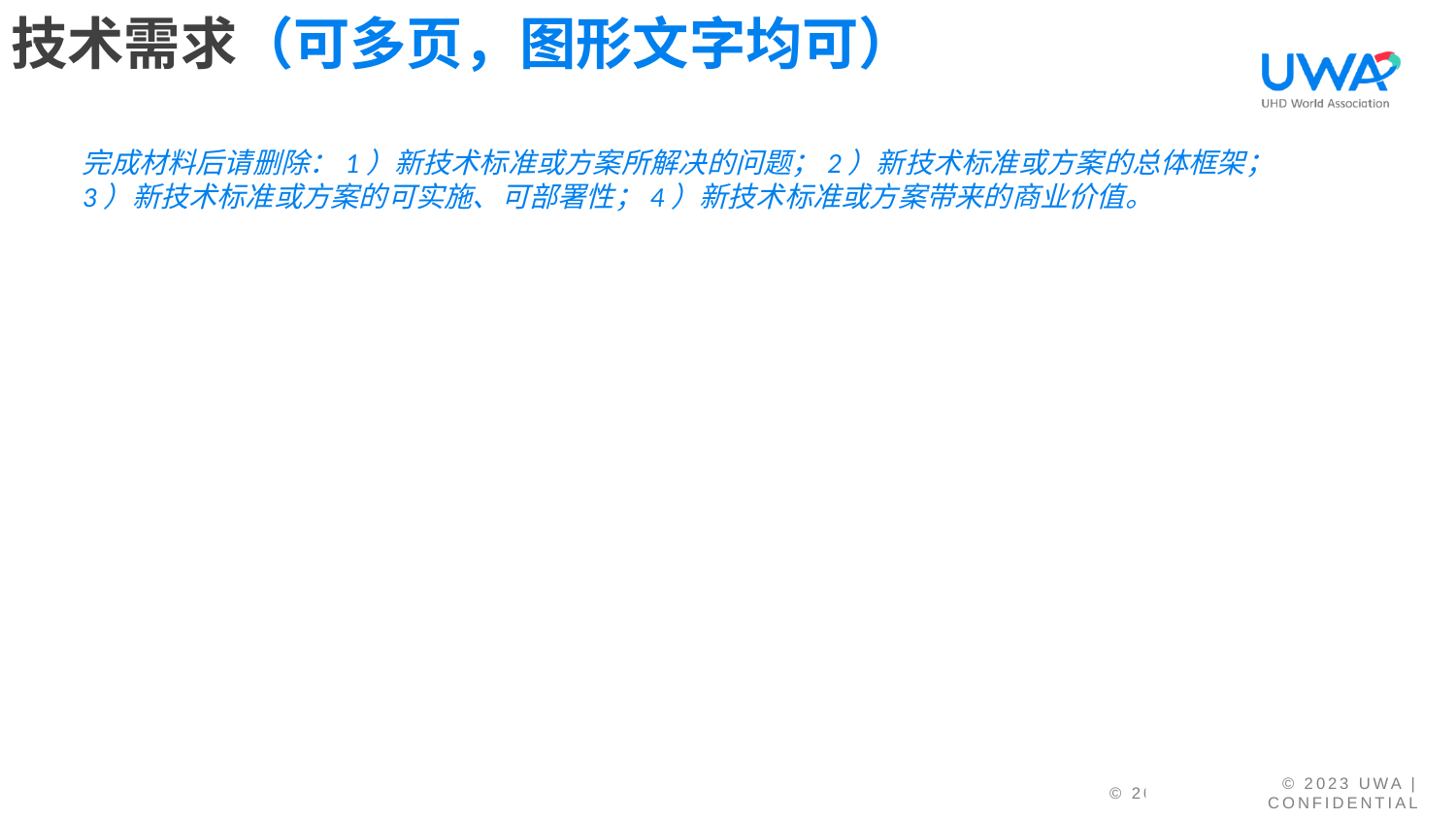

# 技术需求（可多页，图形文字均可）
完成材料后请删除：1）新技术标准或方案所解决的问题；2）新技术标准或方案的总体框架；3）新技术标准或方案的可实施、可部署性；4）新技术标准或方案带来的商业价值。